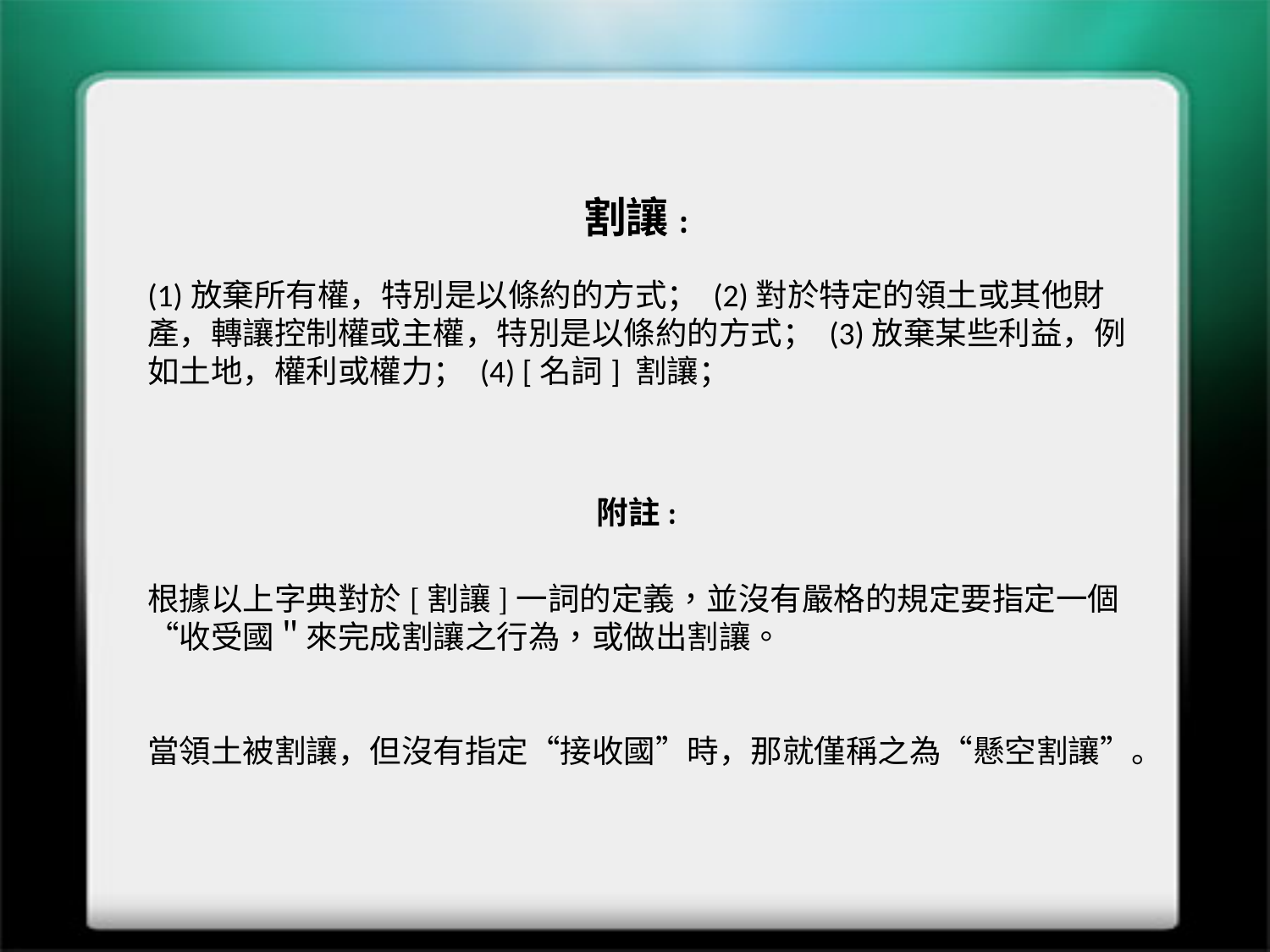

割讓:

(1)放棄所有權，特別是以條約的方式； (2)對於特定的領土或其他財產，轉讓控制權或主權，特別是以條約的方式； (3)放棄某些利益，例如土地，權利或權力； (4) [名詞] 割讓；
附註:

根據以上字典對於[割讓]一詞的定義，並沒有嚴格的規定要指定一個“收受國＂來完成割讓之行為，或做出割讓。
當領土被割讓，但沒有指定“接收國”時，那就僅稱之為“懸空割讓”。